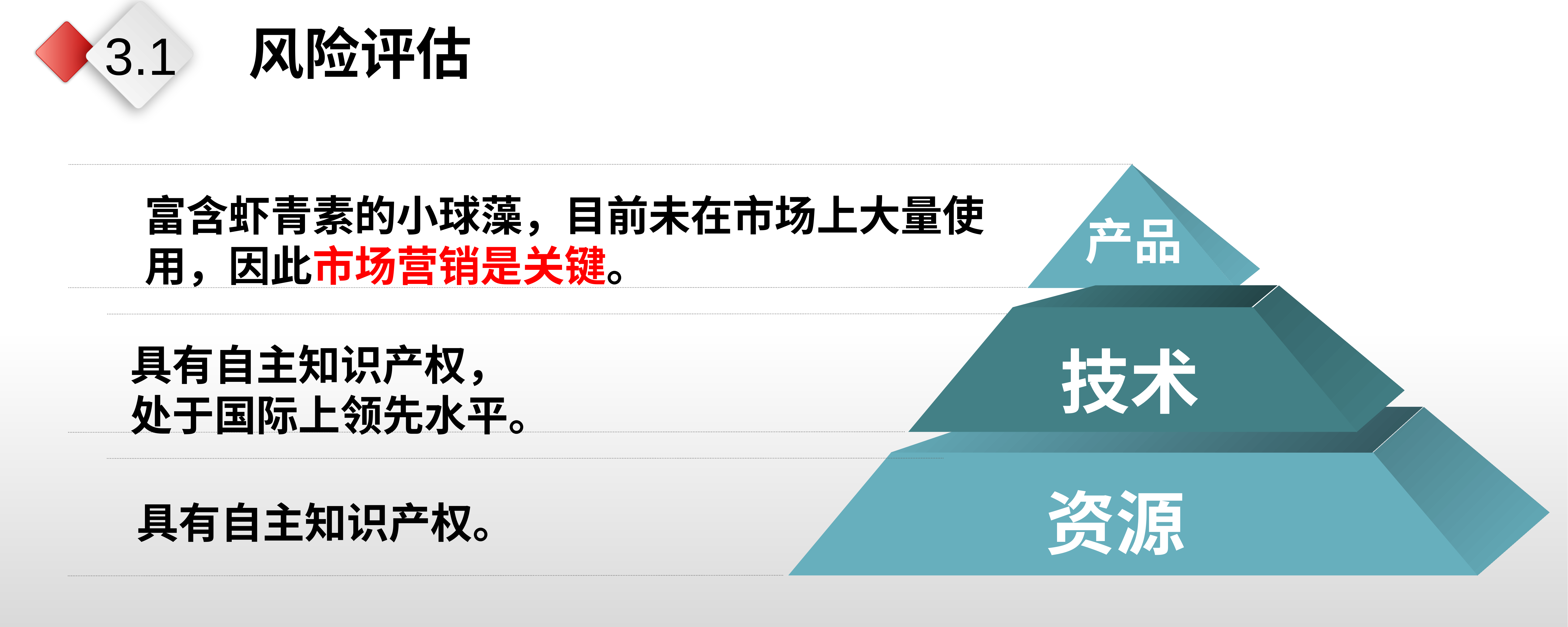

风险评估

3.1

富含虾青素的小球藻，目前未在市场上大量使用，因此市场营销是关键。
产品

技术
具有自主知识产权，
处于国际上领先水平。

资源
具有自主知识产权。